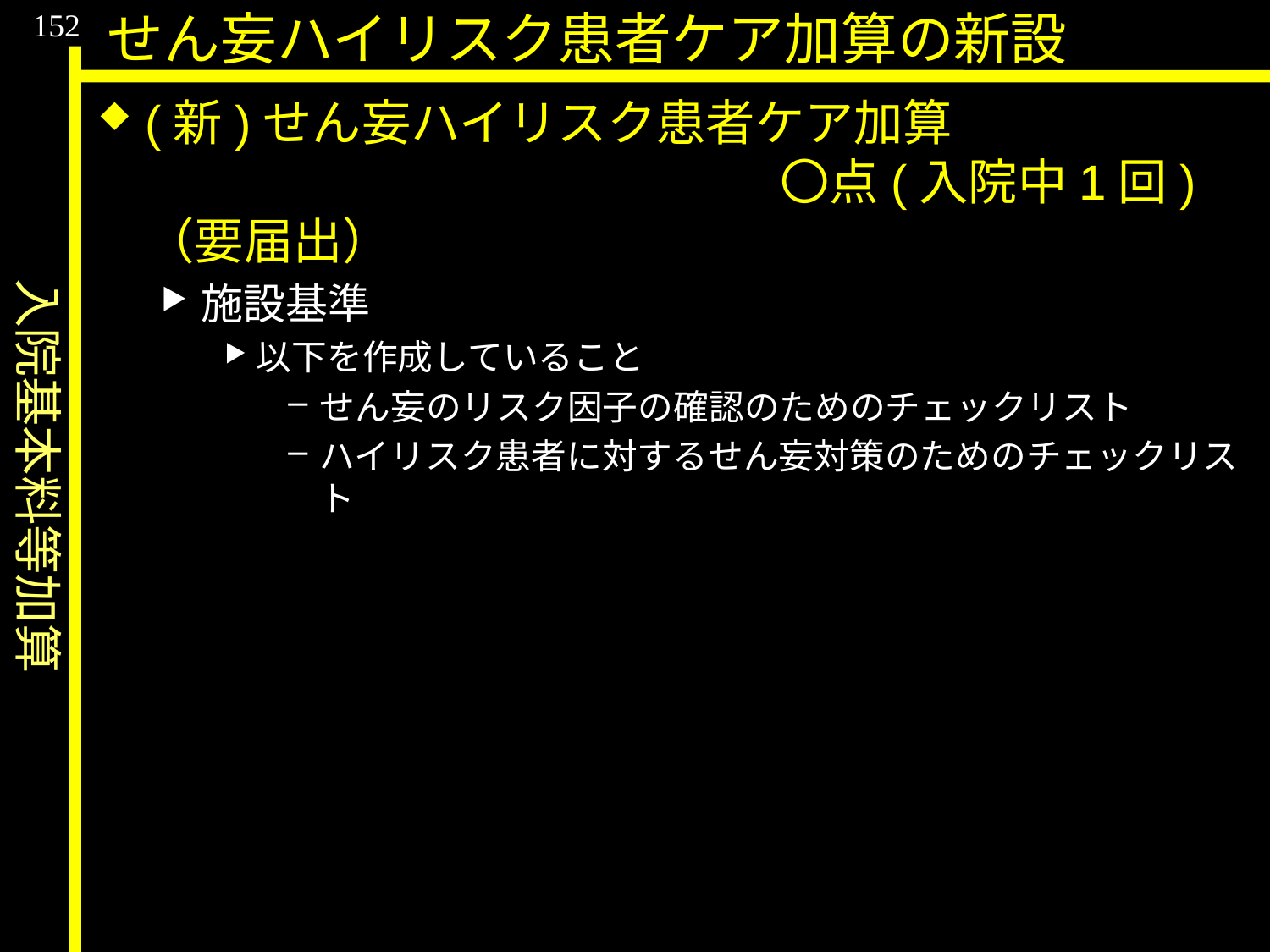

入院基本料等加算
152
せん妄ハイリスク患者ケア加算の新設

(新)せん妄ハイリスク患者ケア加算							〇点(入院中1回)（要届出）
施設基準
以下を作成していること
せん妄のリスク因子の確認のためのチェックリスト
ハイリスク患者に対するせん妄対策のためのチェックリスト